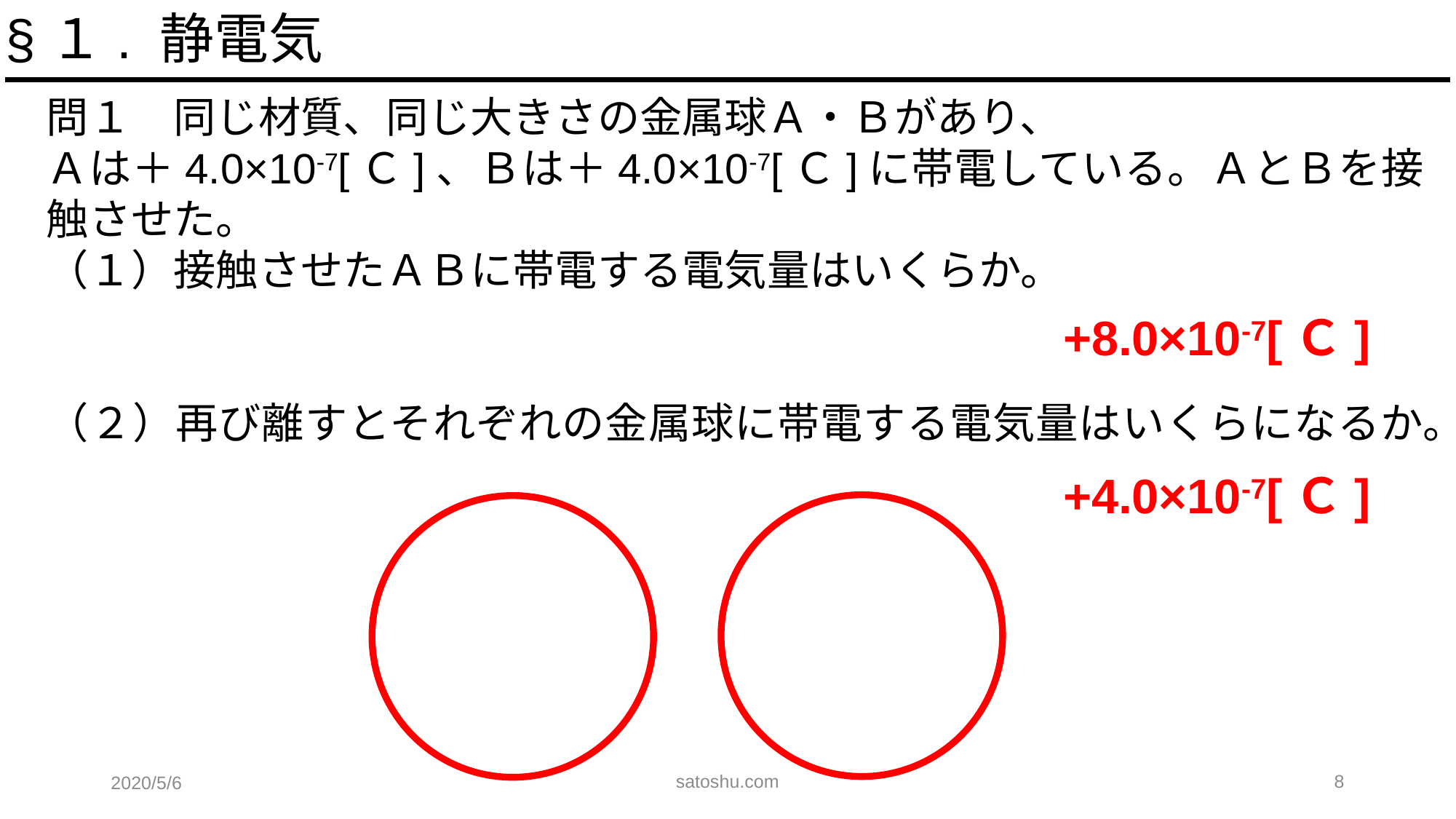

§１. 静電気
問１　同じ材質、同じ大きさの金属球Ａ・Ｂがあり、
Ａは＋4.0×10-7[Ｃ]、Ｂは＋4.0×10-7[Ｃ]に帯電している。ＡとＢを接触させた。
（１）接触させたＡＢに帯電する電気量はいくらか。

（２）再び離すとそれぞれの金属球に帯電する電気量はいくらになるか。
+8.0×10-7[Ｃ]
+4.0×10-7[Ｃ]

satoshu.com
8
2020/5/6